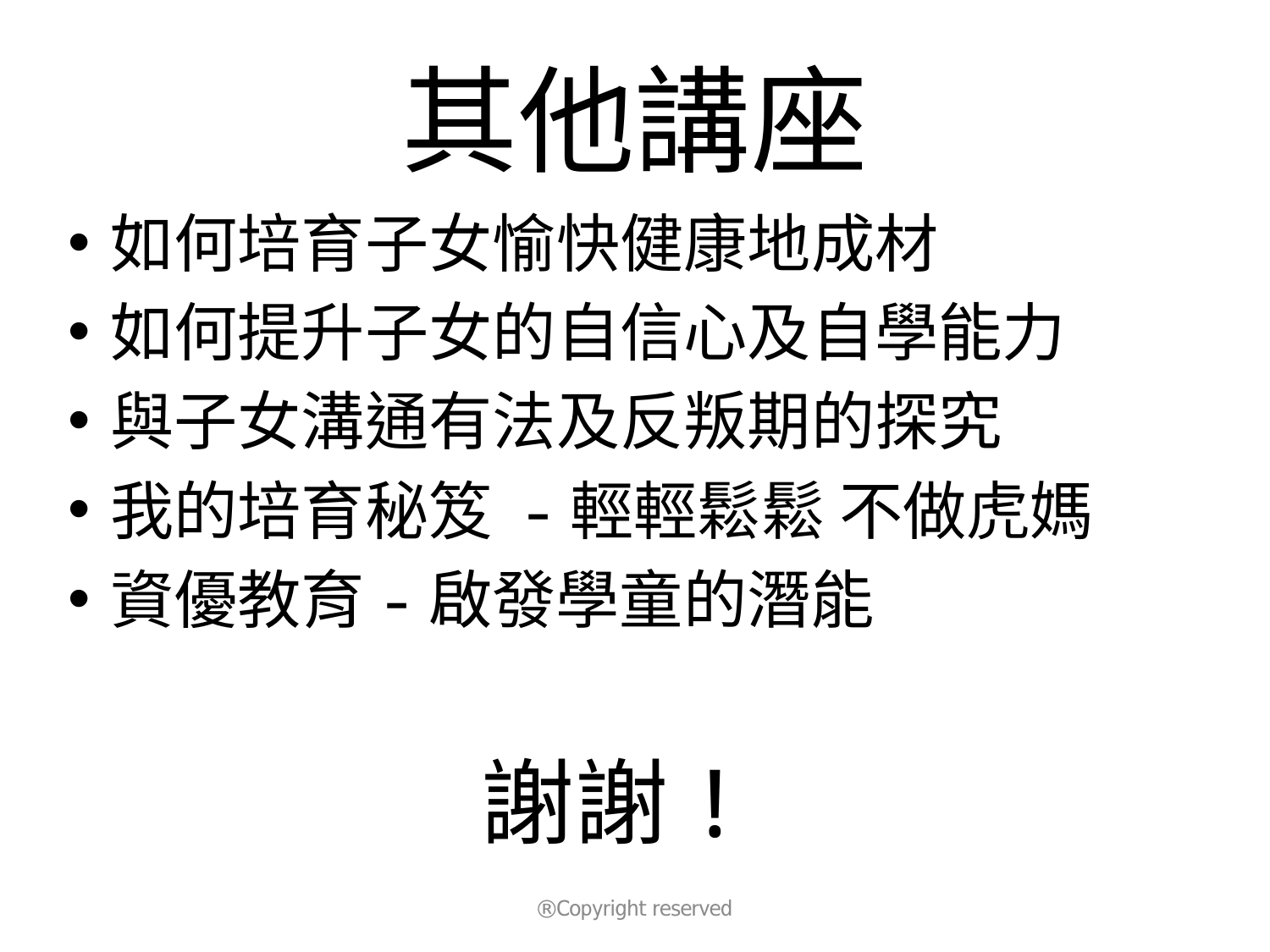

# 其他講座
如何培育子女愉快健康地成材
如何提升子女的自信心及自學能力
與子女溝通有法及反叛期的探究
我的培育秘笈 -輕輕鬆鬆 不做虎媽
資優教育-啟發學童的潛能

謝謝!

®Copyright reserved